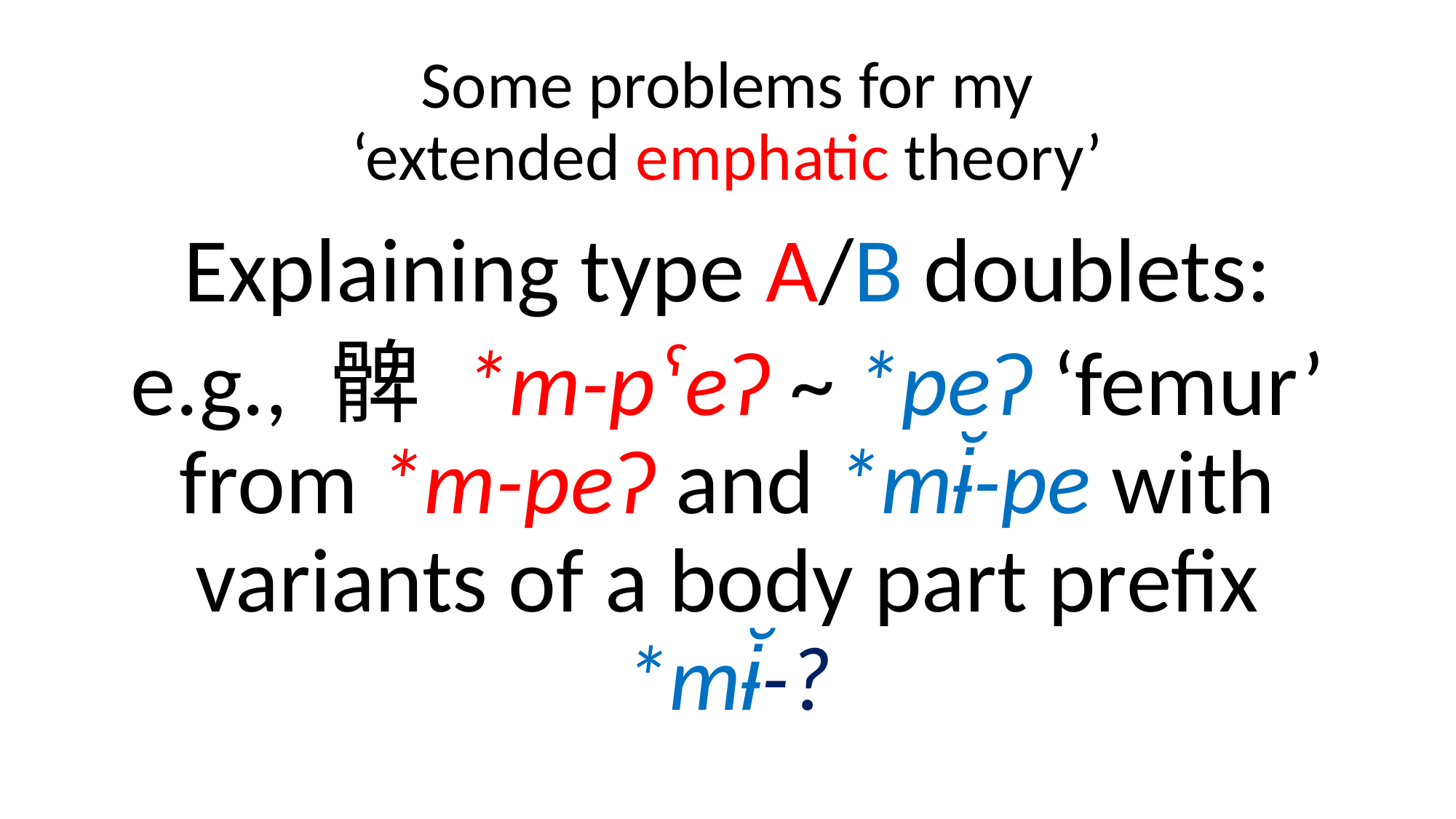

# Some problems for my ‘extended emphatic theory’
Explaining type A/B doublets:
e.g., 髀 *m-pˁeʔ ~ *peʔ ‘femur’ from *m-peʔ and *mɨ̆-pe with variants of a body part prefix *mɨ̆-?